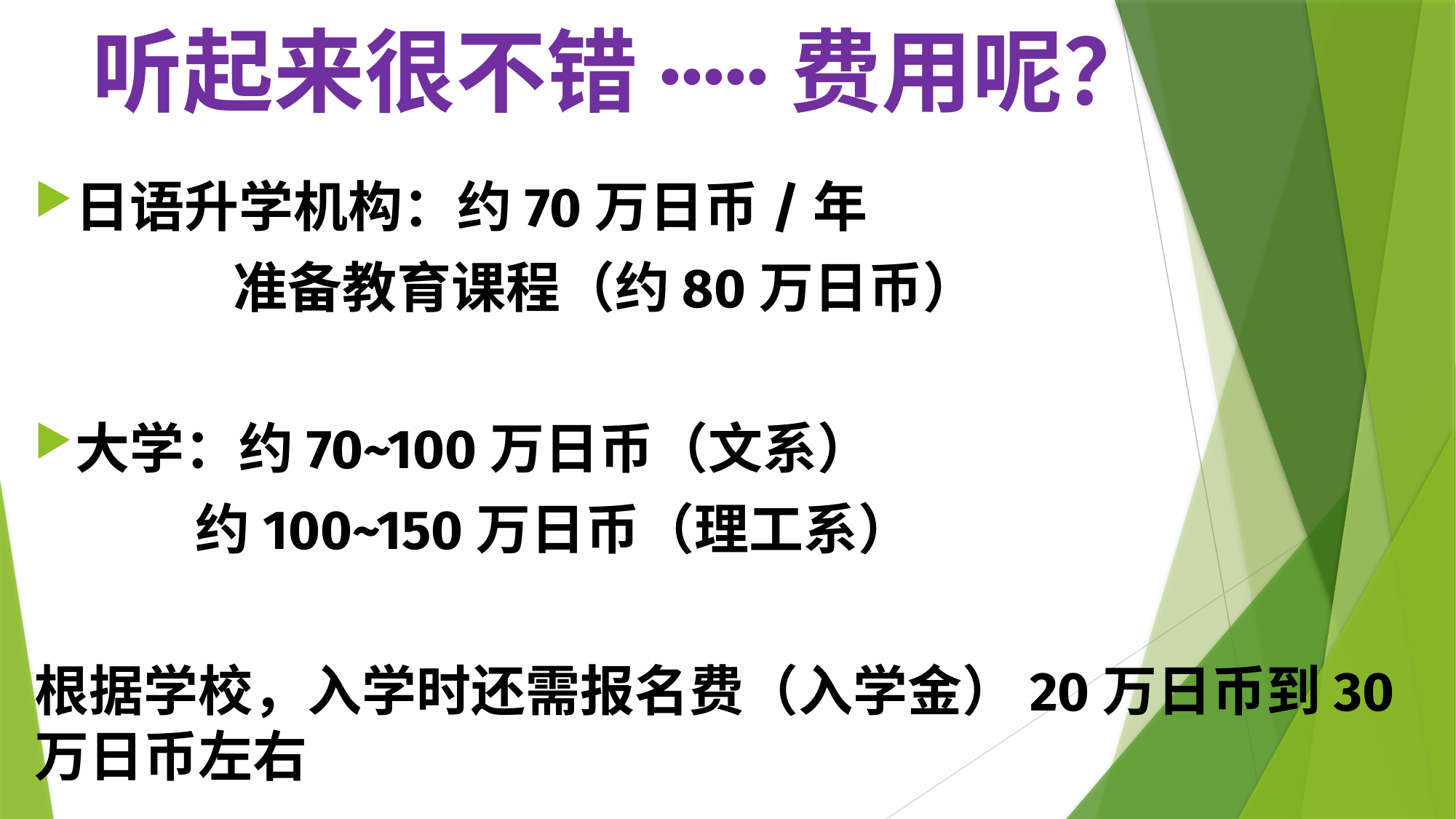

# 听起来很不错·····费用呢？
日语升学机构：约70万日币/年
               准备教育课程（约80万日币）

大学：约70~100万日币（文系）
            约100~150万日币（理工系）

根据学校，入学时还需报名费（入学金）20万日币到30万日币左右